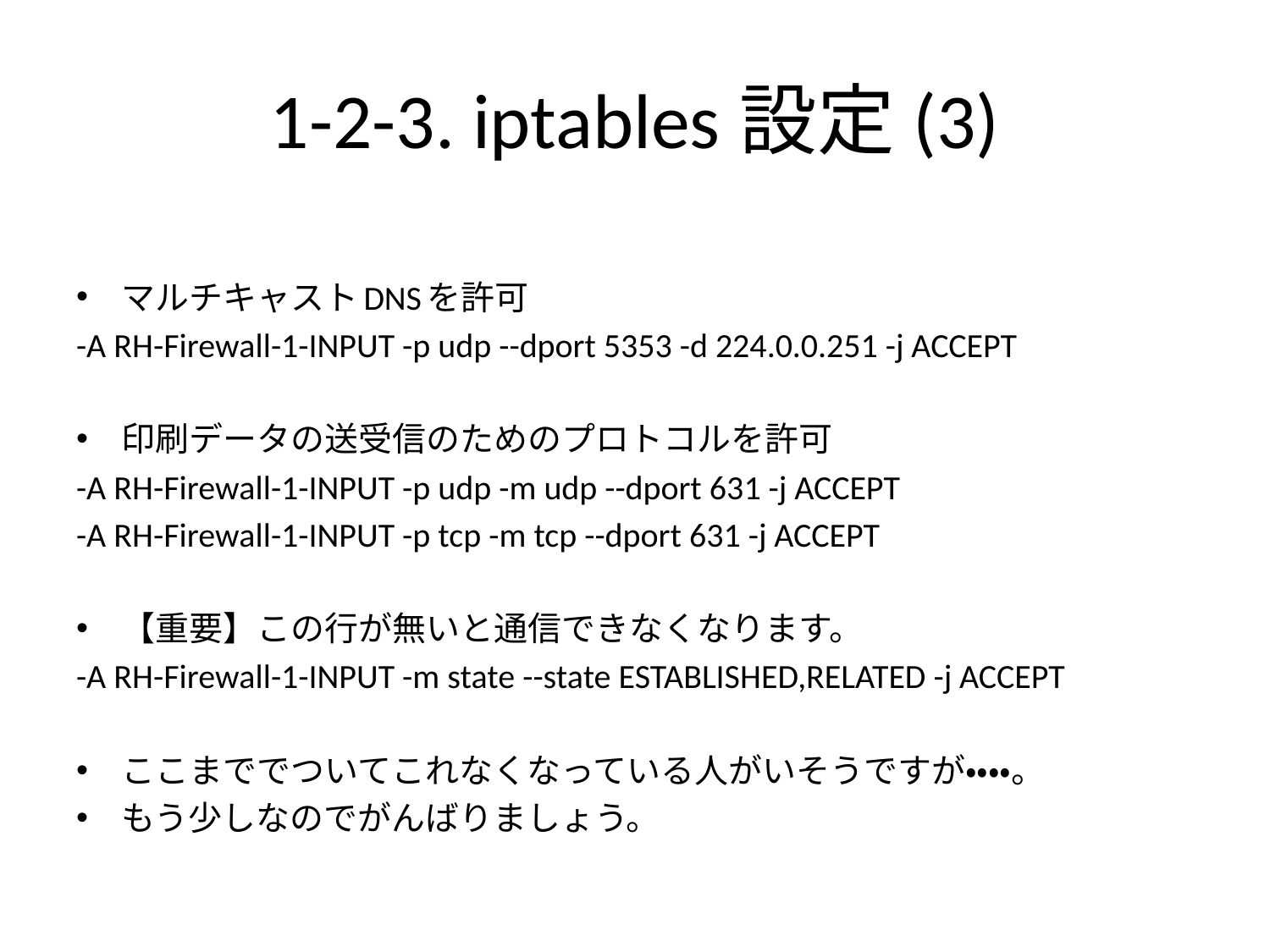

# 1-2-3. iptables設定(3)

マルチキャストDNSを許可
-A RH-Firewall-1-INPUT -p udp --dport 5353 -d 224.0.0.251 -j ACCEPT

印刷データの送受信のためのプロトコルを許可
-A RH-Firewall-1-INPUT -p udp -m udp --dport 631 -j ACCEPT
-A RH-Firewall-1-INPUT -p tcp -m tcp --dport 631 -j ACCEPT

【重要】この行が無いと通信できなくなります。
-A RH-Firewall-1-INPUT -m state --state ESTABLISHED,RELATED -j ACCEPT

ここまででついてこれなくなっている人がいそうですが・・・・。
もう少しなのでがんばりましょう。